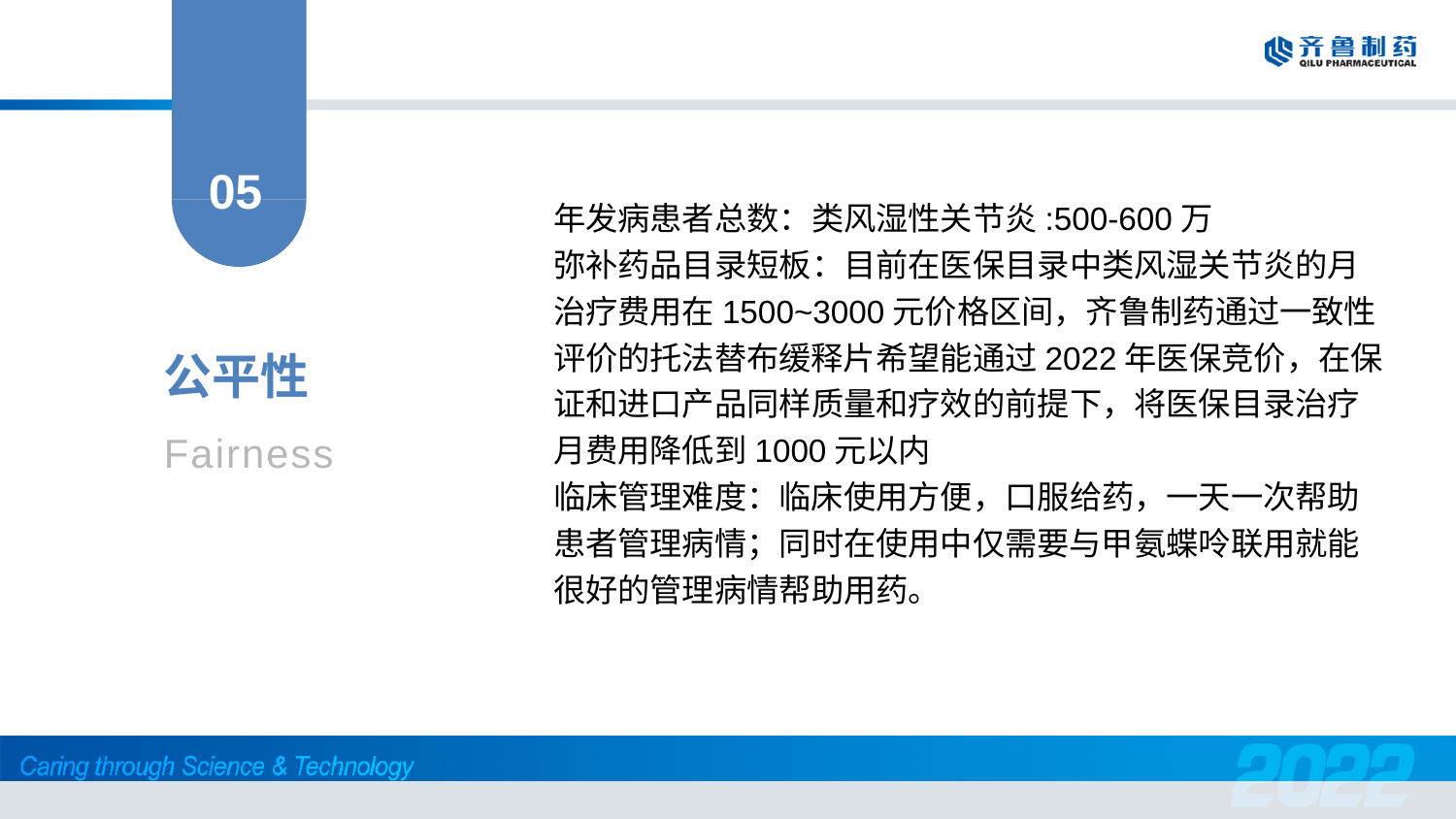

05
年发病患者总数：类风湿性关节炎:500-600万
弥补药品目录短板：目前在医保目录中类风湿关节炎的月治疗费用在1500~3000元价格区间，齐鲁制药通过一致性评价的托法替布缓释片希望能通过2022年医保竞价，在保证和进口产品同样质量和疗效的前提下，将医保目录治疗月费用降低到1000元以内
临床管理难度：临床使用方便，口服给药，一天一次帮助患者管理病情；同时在使用中仅需要与甲氨蝶呤联用就能很好的管理病情帮助用药。
公平性
Fairness